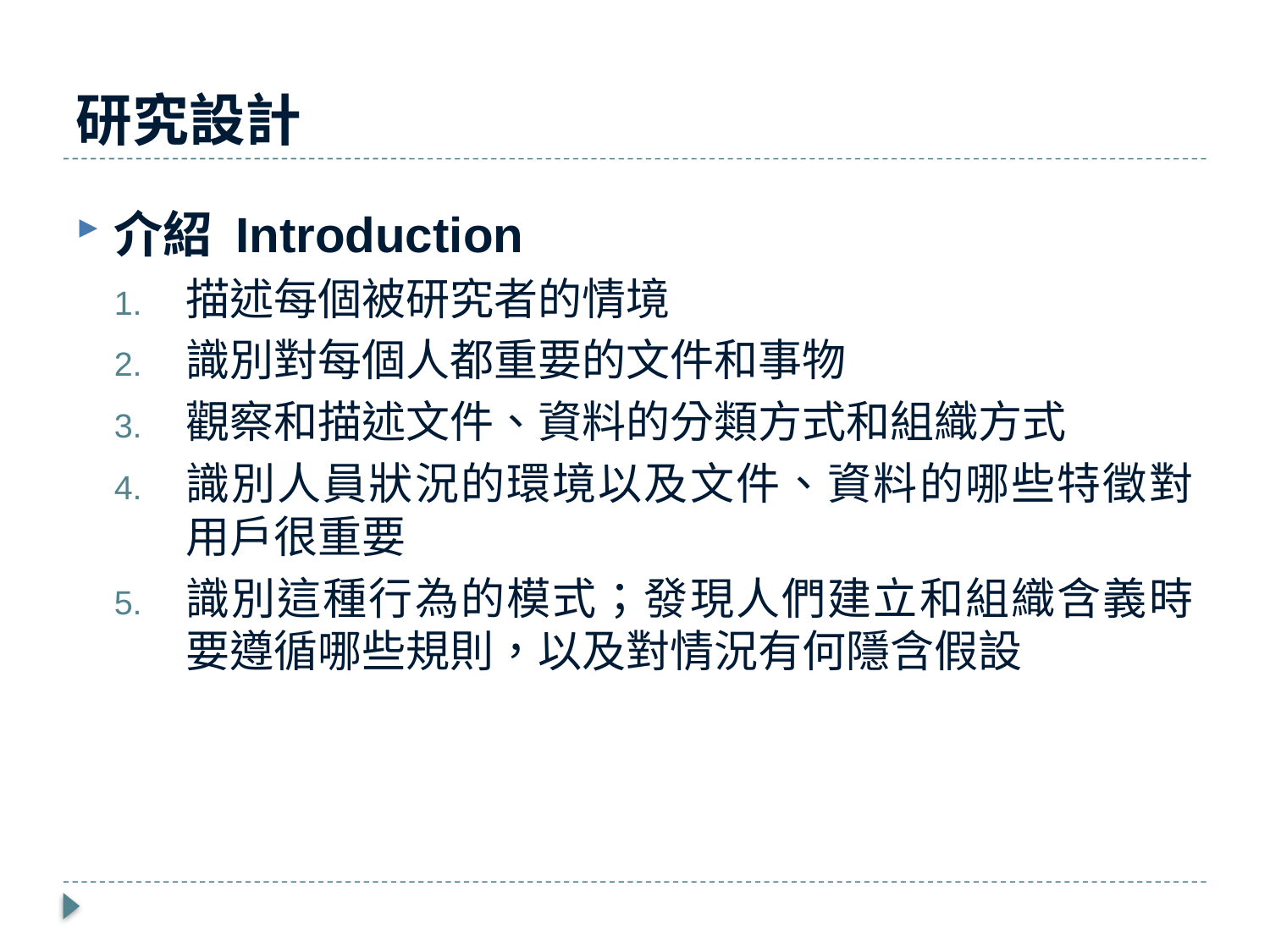

# 研究設計

介紹 Introduction
描述每個被研究者的情境
識別對每個人都重要的文件和事物
觀察和描述文件、資料的分類方式和組織方式
識別人員狀況的環境以及文件、資料的哪些特徵對用戶很重要
識別這種行為的模式；發現人們建立和組織含義時要遵循哪些規則，以及對情況有何隱含假設